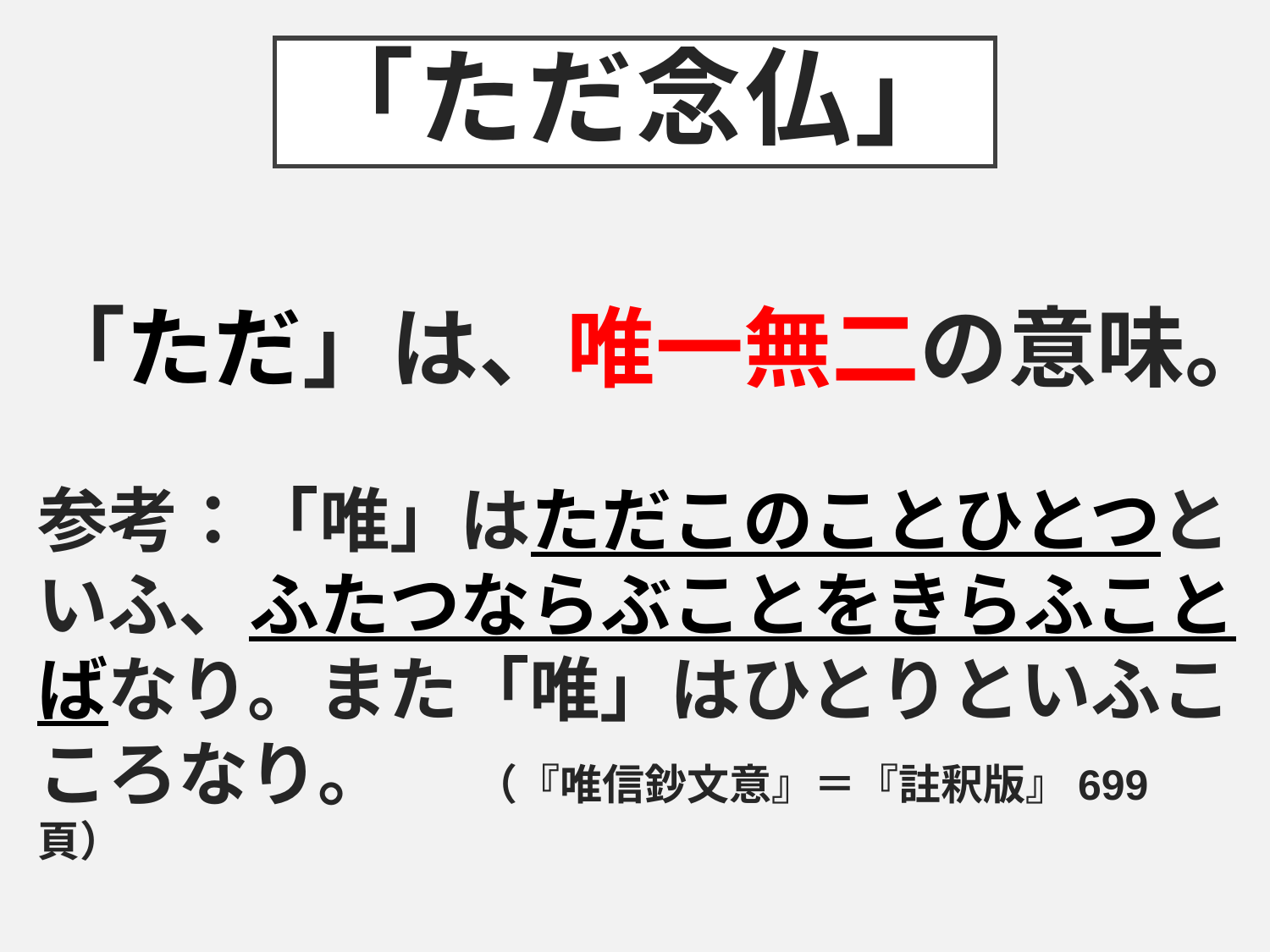

# 「ただ念仏」
「ただ」は、唯一無二の意味。

参考：「唯」はただこのことひとつといふ、ふたつならぶことをきらふことばなり。また「唯」はひとりといふこころなり。　 （『唯信鈔文意』＝『註釈版』699頁）